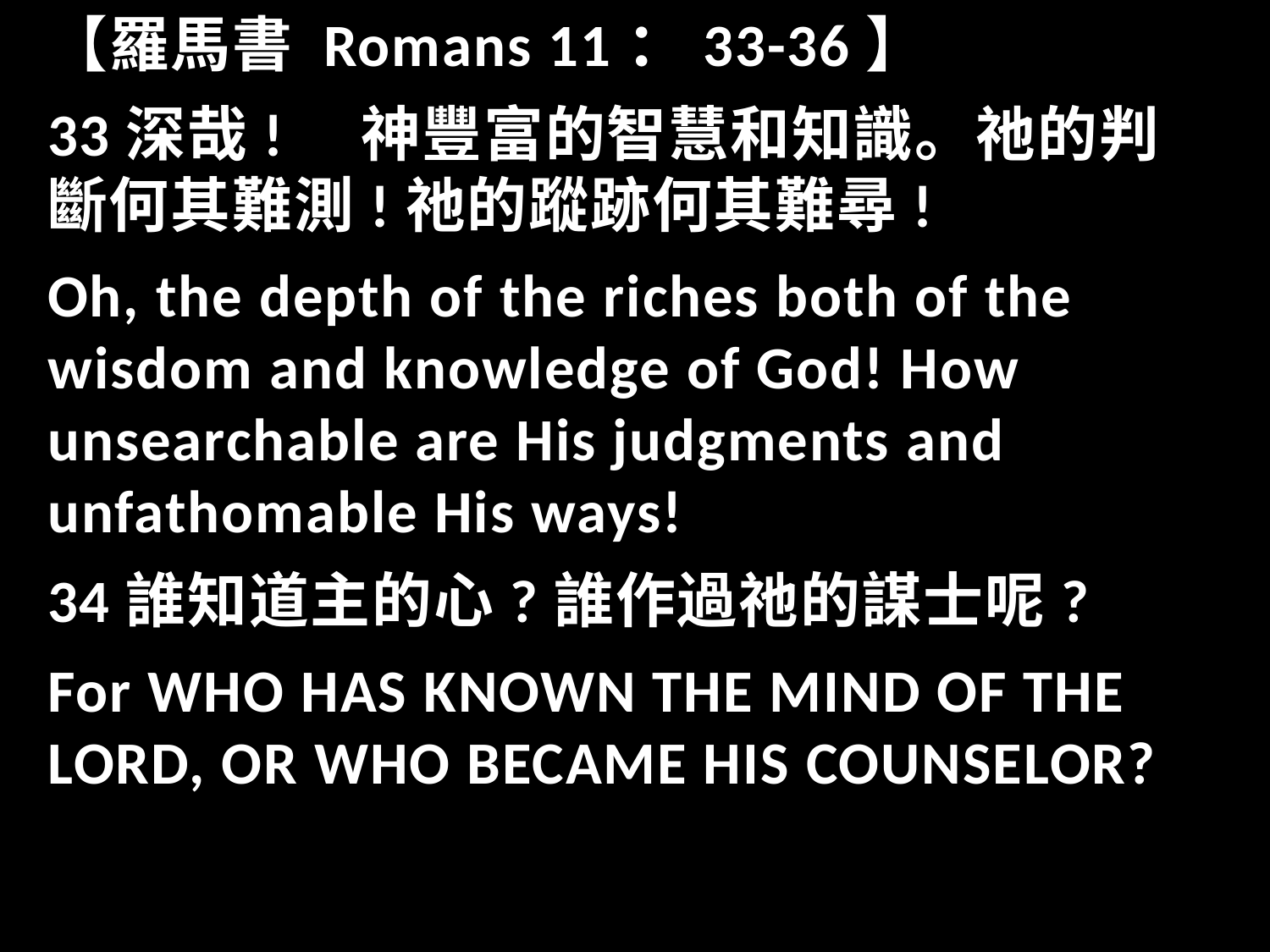

【羅馬書 Romans 11：33-36】
33深哉!　神豐富的智慧和知識。祂的判斷何其難測!祂的蹤跡何其難尋!
Oh, the depth of the riches both of the wisdom and knowledge of God! How unsearchable are His judgments and unfathomable His ways!
34誰知道主的心?誰作過祂的謀士呢?
For WHO HAS KNOWN THE MIND OF THE LORD, OR WHO BECAME HIS COUNSELOR?